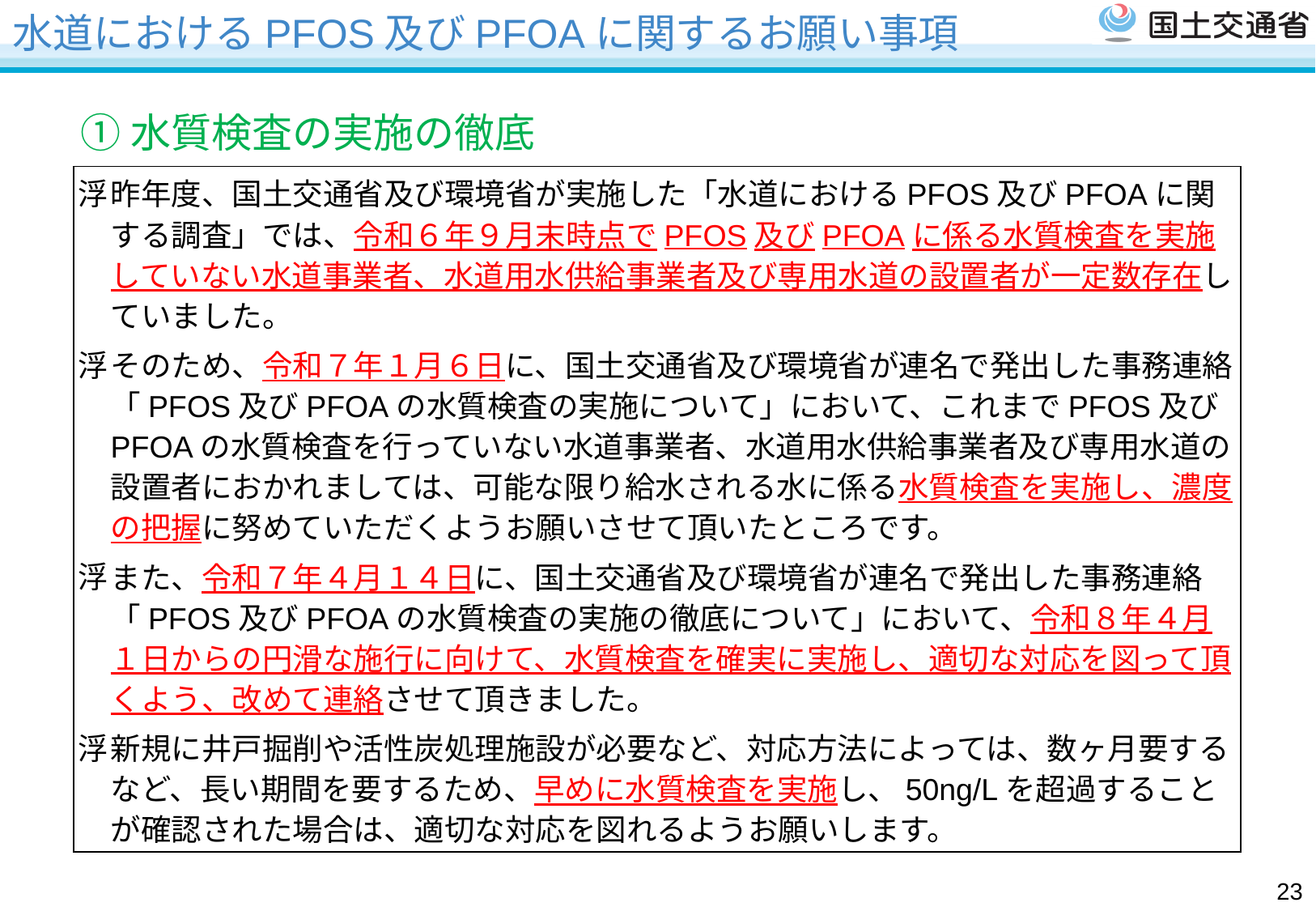

水道におけるPFOS及びPFOAに関するお願い事項
①水質検査の実施の徹底
昨年度、国土交通省及び環境省が実施した「水道におけるPFOS及びPFOAに関する調査」では、令和６年９月末時点でPFOS及びPFOAに係る水質検査を実施していない水道事業者、水道用水供給事業者及び専用水道の設置者が一定数存在していました。
そのため、令和７年１月６日に、国土交通省及び環境省が連名で発出した事務連絡「PFOS及びPFOAの水質検査の実施について」において、これまでPFOS及びPFOAの水質検査を行っていない水道事業者、水道用水供給事業者及び専用水道の設置者におかれましては、可能な限り給水される水に係る水質検査を実施し、濃度の把握に努めていただくようお願いさせて頂いたところです。
また、令和７年４月１４日に、国土交通省及び環境省が連名で発出した事務連絡「PFOS及びPFOAの水質検査の実施の徹底について」において、令和８年４月１日からの円滑な施行に向けて、水質検査を確実に実施し、適切な対応を図って頂くよう、改めて連絡させて頂きました。
新規に井戸掘削や活性炭処理施設が必要など、対応方法によっては、数ヶ月要するなど、長い期間を要するため、早めに水質検査を実施し、50ng/Lを超過することが確認された場合は、適切な対応を図れるようお願いします。
23